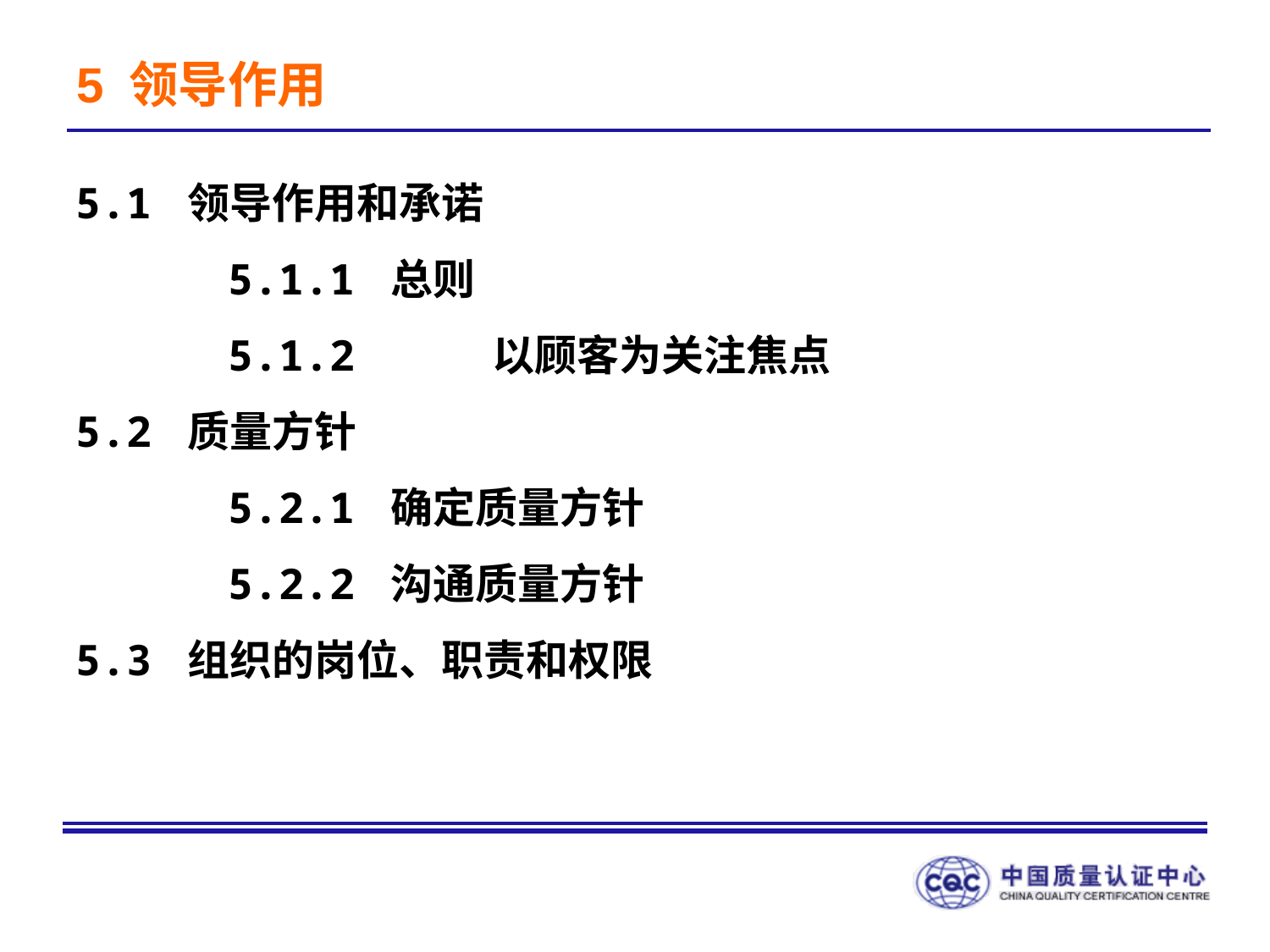

5 领导作用
5.1 领导作用和承诺
      5.1.1 总则
      5.1.2	 以顾客为关注焦点
5.2 质量方针
      5.2.1 确定质量方针
      5.2.2 沟通质量方针
5.3 组织的岗位、职责和权限